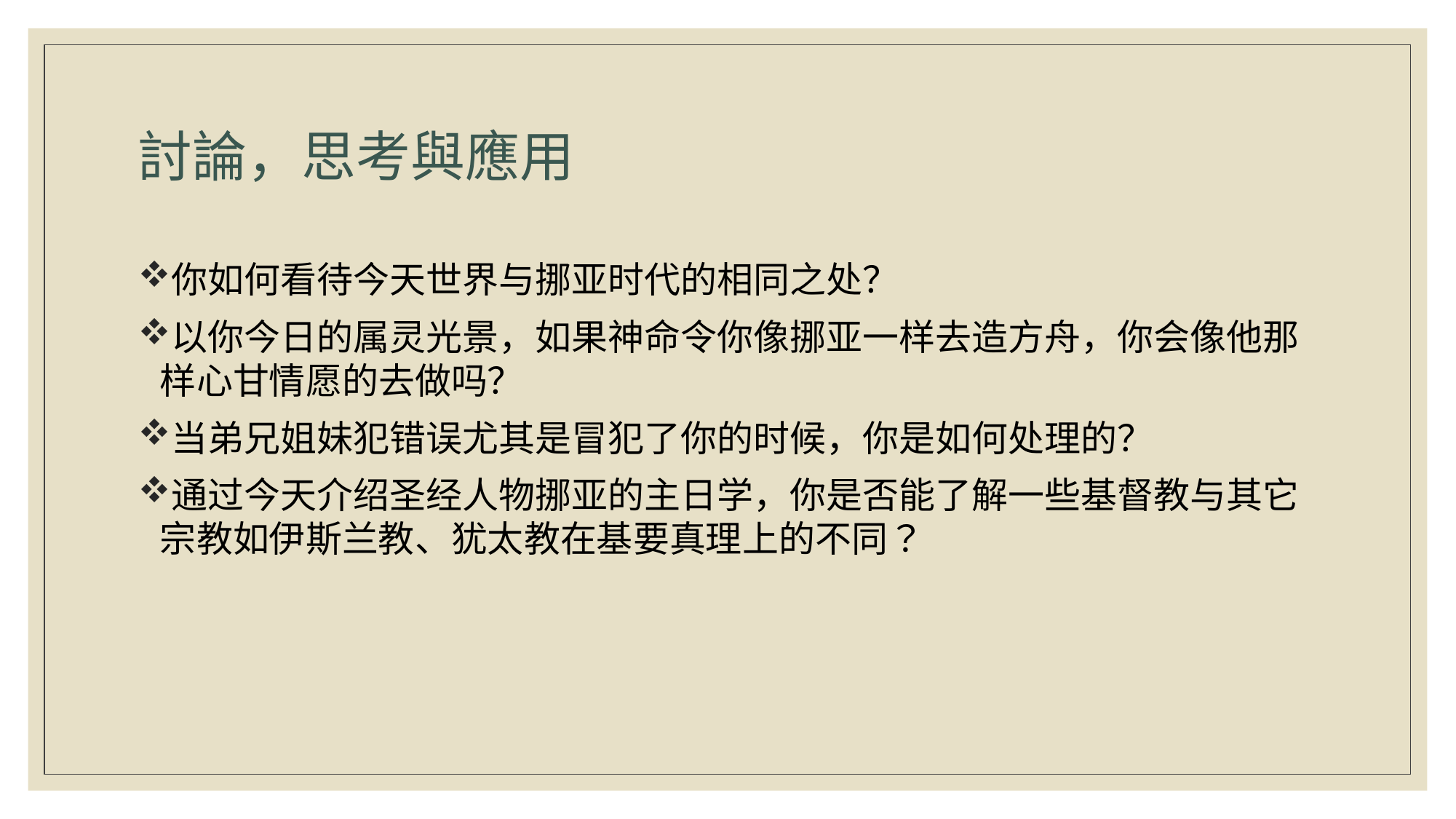

# 討論，思考與應用
你如何看待今天世界与挪亚时代的相同之处？
以你今日的属灵光景，如果神命令你像挪亚一样去造方舟，你会像他那样心甘情愿的去做吗？
当弟兄姐妹犯错误尤其是冒犯了你的时候，你是如何处理的？
通过今天介绍圣经人物挪亚的主日学，你是否能了解一些基督教与其它宗教如伊斯兰教、犹太教在基要真理上的不同？